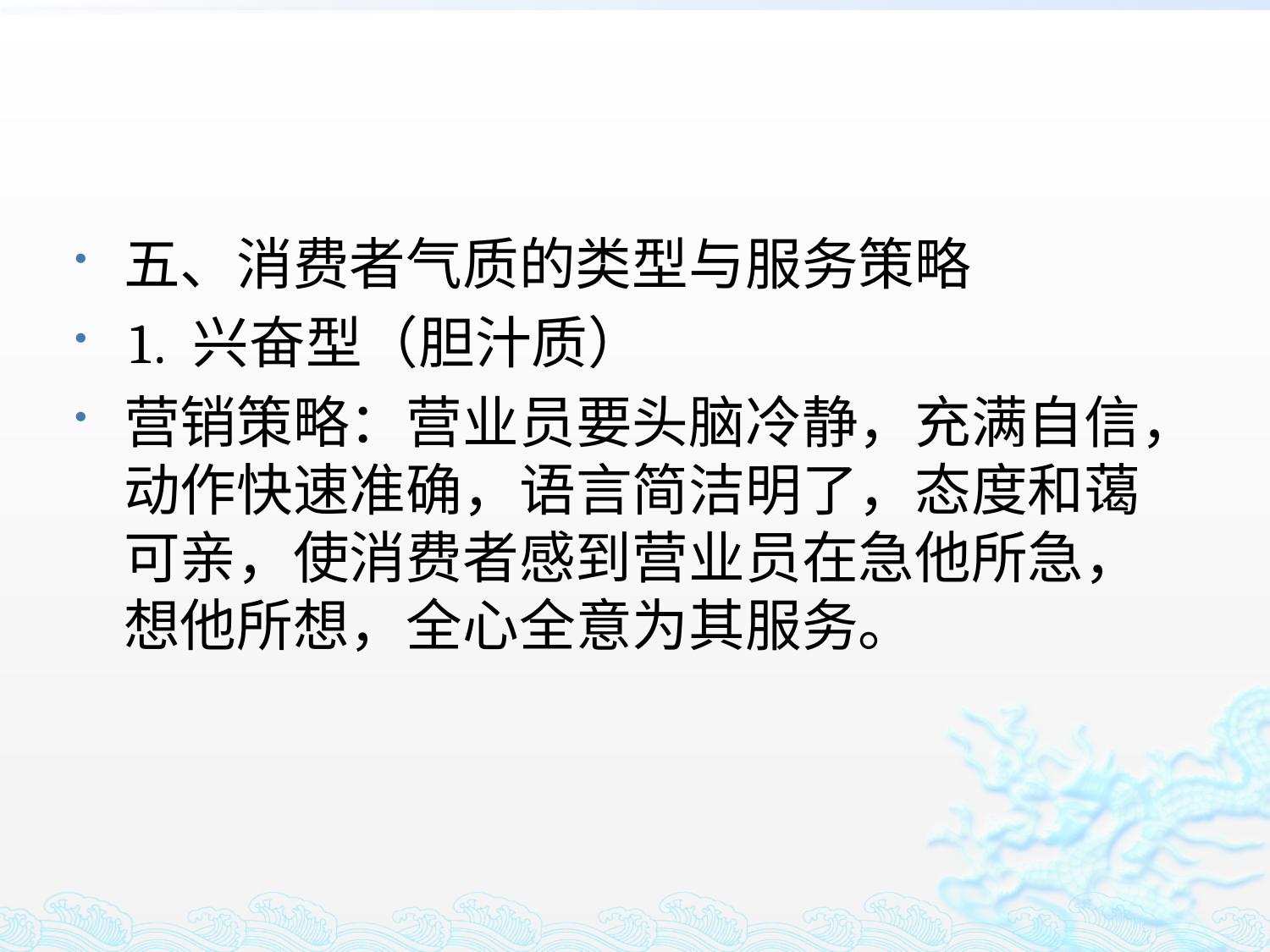

#
五、消费者气质的类型与服务策略
1. 兴奋型（胆汁质）
营销策略：营业员要头脑冷静，充满自信，动作快速准确，语言简洁明了，态度和蔼可亲，使消费者感到营业员在急他所急，想他所想，全心全意为其服务。